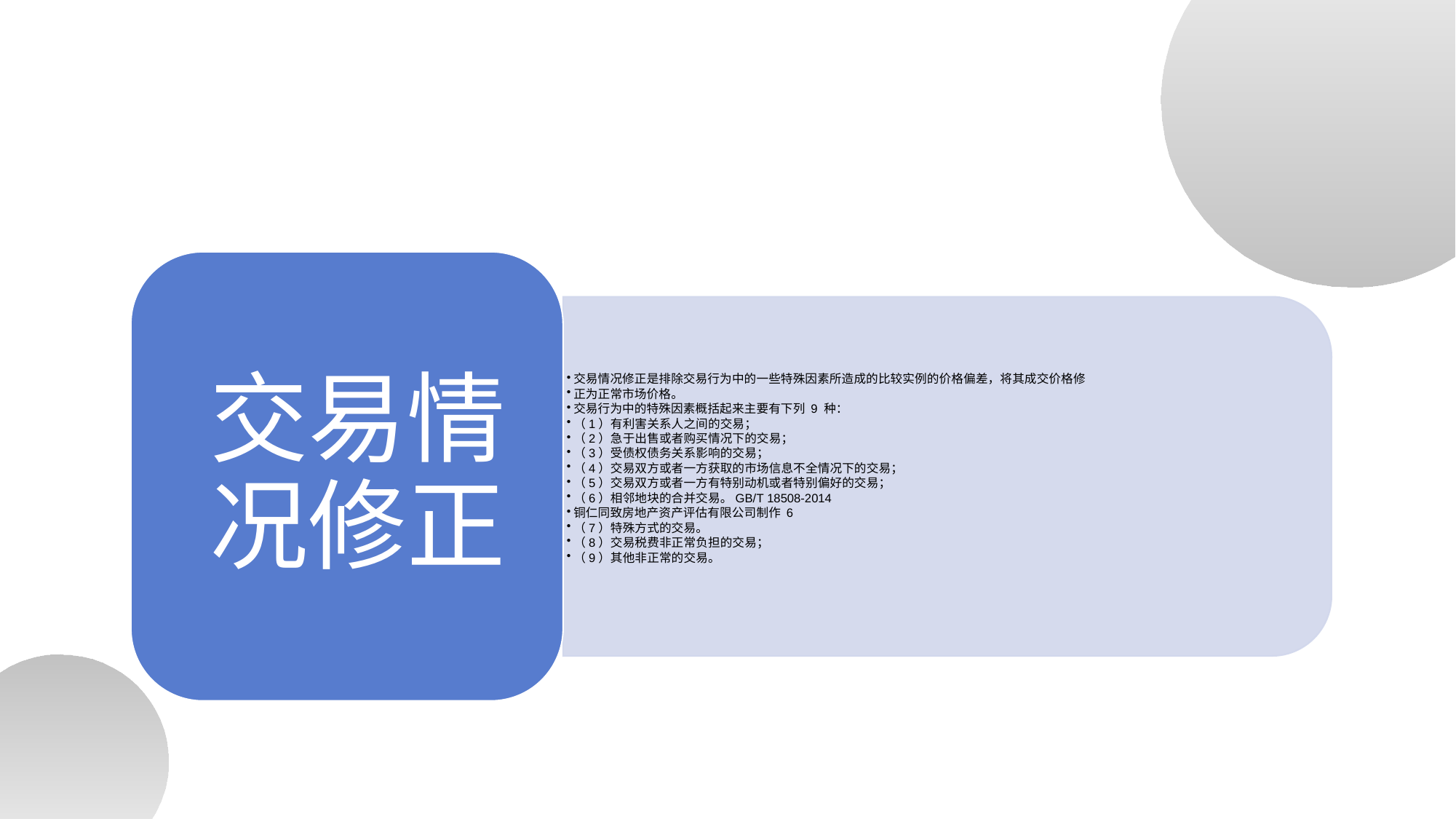

交易情况修正是排除交易行为中的一些特殊因素所造成的比较实例的价格偏差，将其成交价格修
正为正常市场价格。
交易行为中的特殊因素概括起来主要有下列 9 种：
（1）有利害关系人之间的交易；
（2）急于出售或者购买情况下的交易；
（3）受债权债务关系影响的交易；
（4）交易双方或者一方获取的市场信息不全情况下的交易；
（5）交易双方或者一方有特别动机或者特别偏好的交易；
（6）相邻地块的合并交易。GB/T 18508-2014
铜仁同致房地产资产评估有限公司制作 6
（7）特殊方式的交易。
（8）交易税费非正常负担的交易；
（9）其他非正常的交易。

交易情况修正